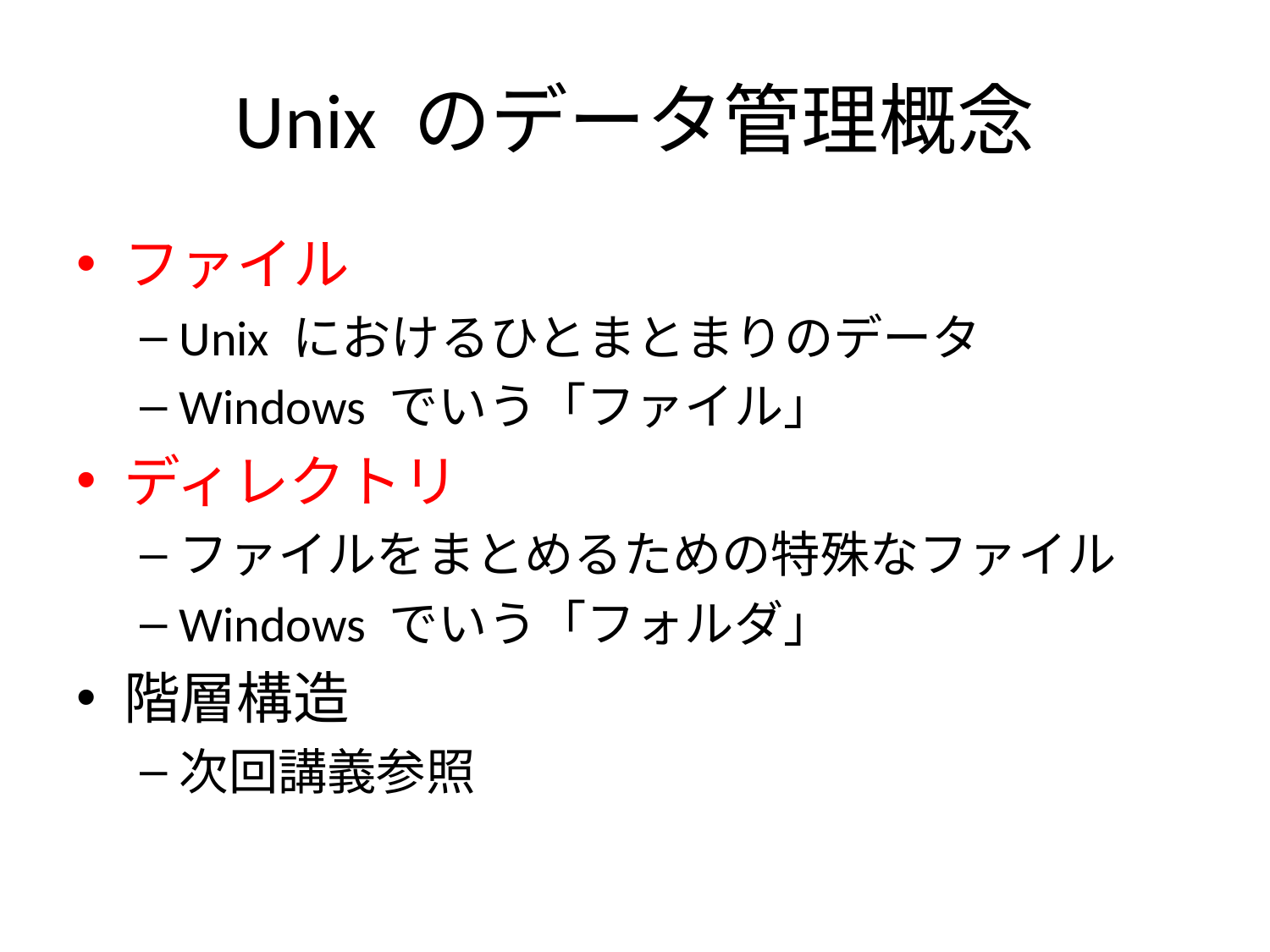

# Unix のデータ管理概念
ファイル
Unix におけるひとまとまりのデータ
Windows でいう「ファイル」
ディレクトリ
ファイルをまとめるための特殊なファイル
Windows でいう「フォルダ」
階層構造
次回講義参照